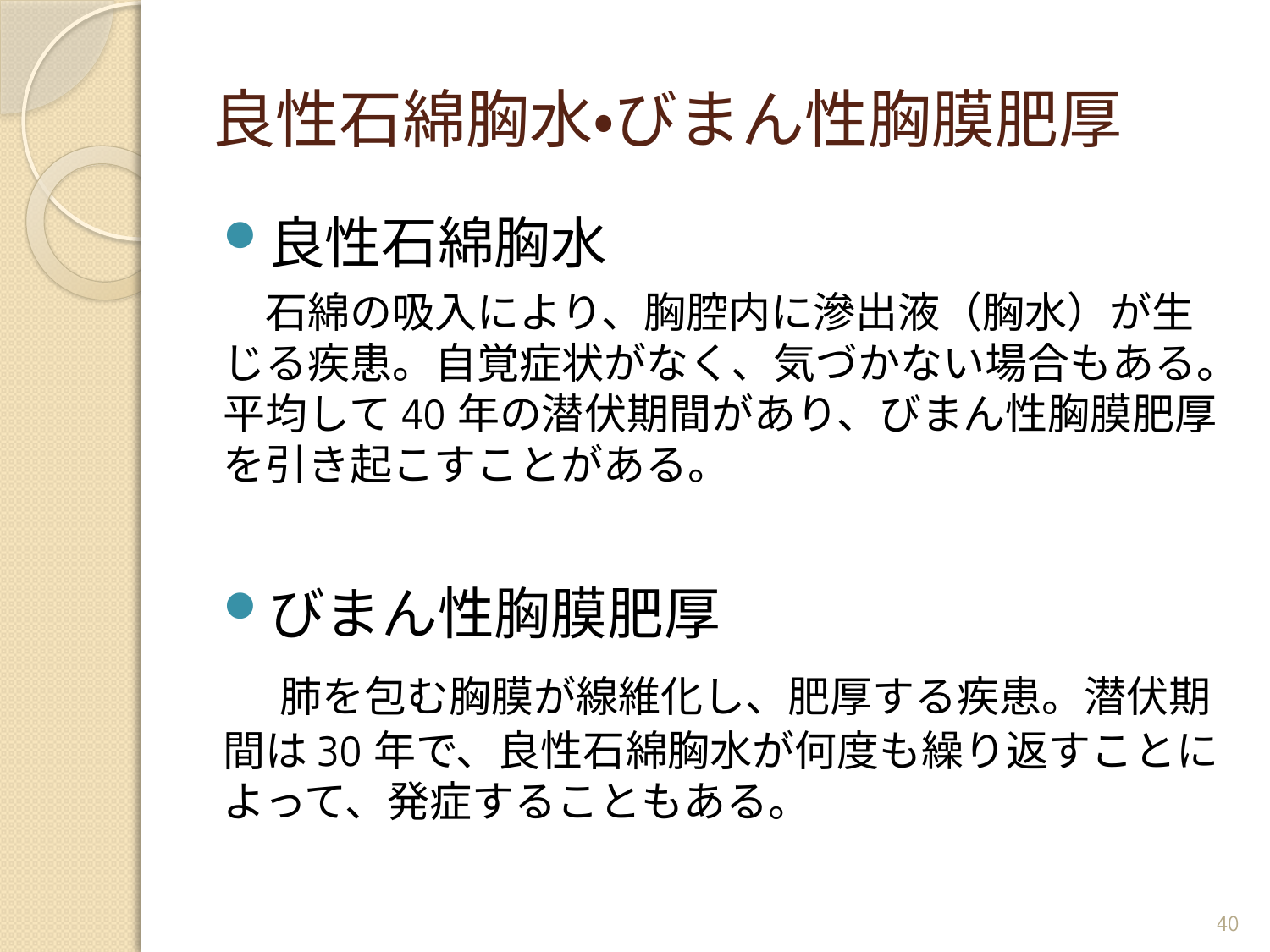

# 良性石綿胸水・びまん性胸膜肥厚
良性石綿胸水
　石綿の吸入により、胸腔内に滲出液（胸水）が生じる疾患。自覚症状がなく、気づかない場合もある。平均して40年の潜伏期間があり、びまん性胸膜肥厚を引き起こすことがある。

びまん性胸膜肥厚
　肺を包む胸膜が線維化し、肥厚する疾患。潜伏期間は30年で、良性石綿胸水が何度も繰り返すことによって、発症することもある。
40